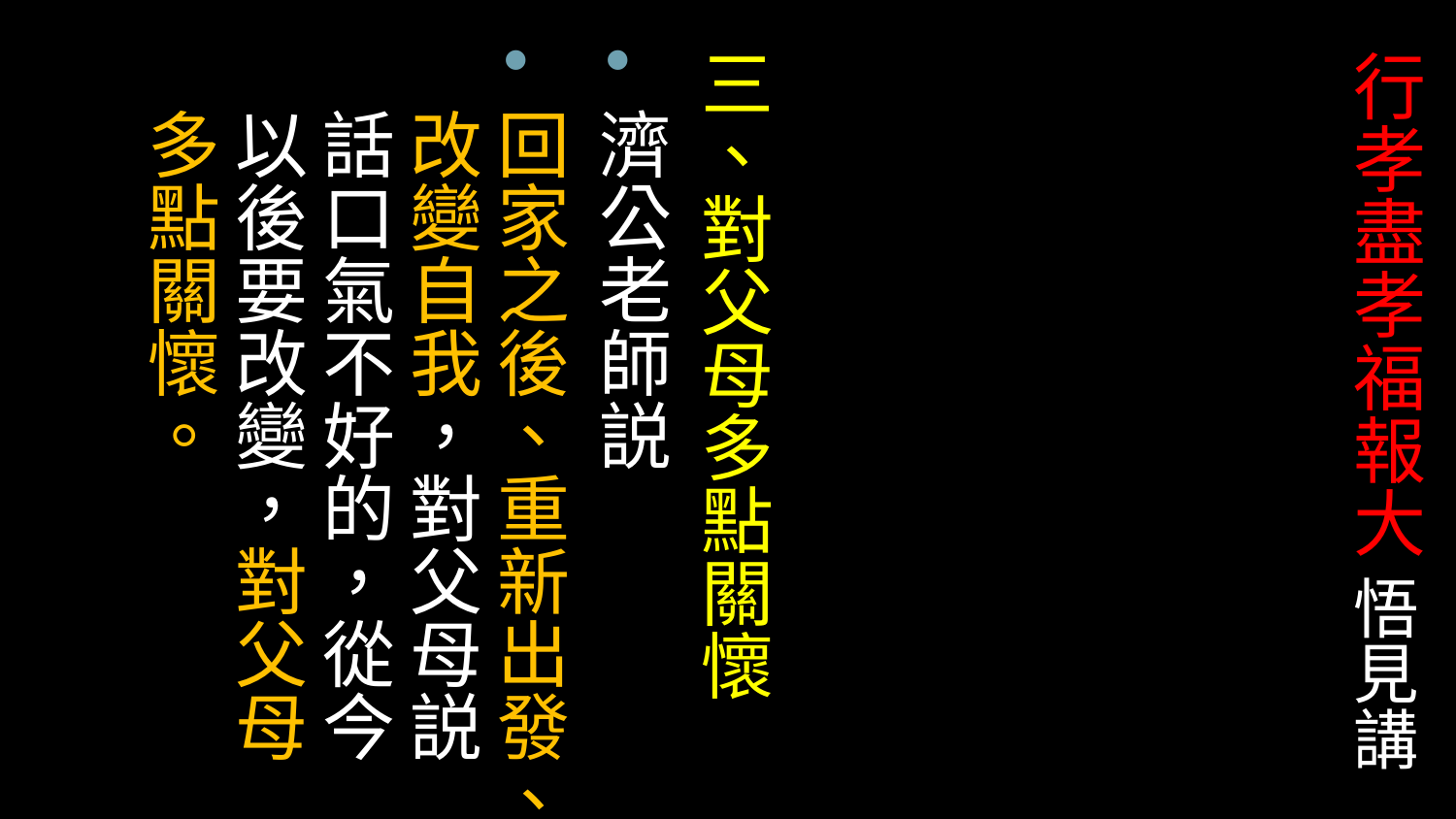

三、對父母多點關懷
濟公老師説
回家之後、重新出發、改變自我，對父母説話口氣不好的，從今以後要改變，對父母多點關懷。

# 行孝盡孝福報大 悟見講